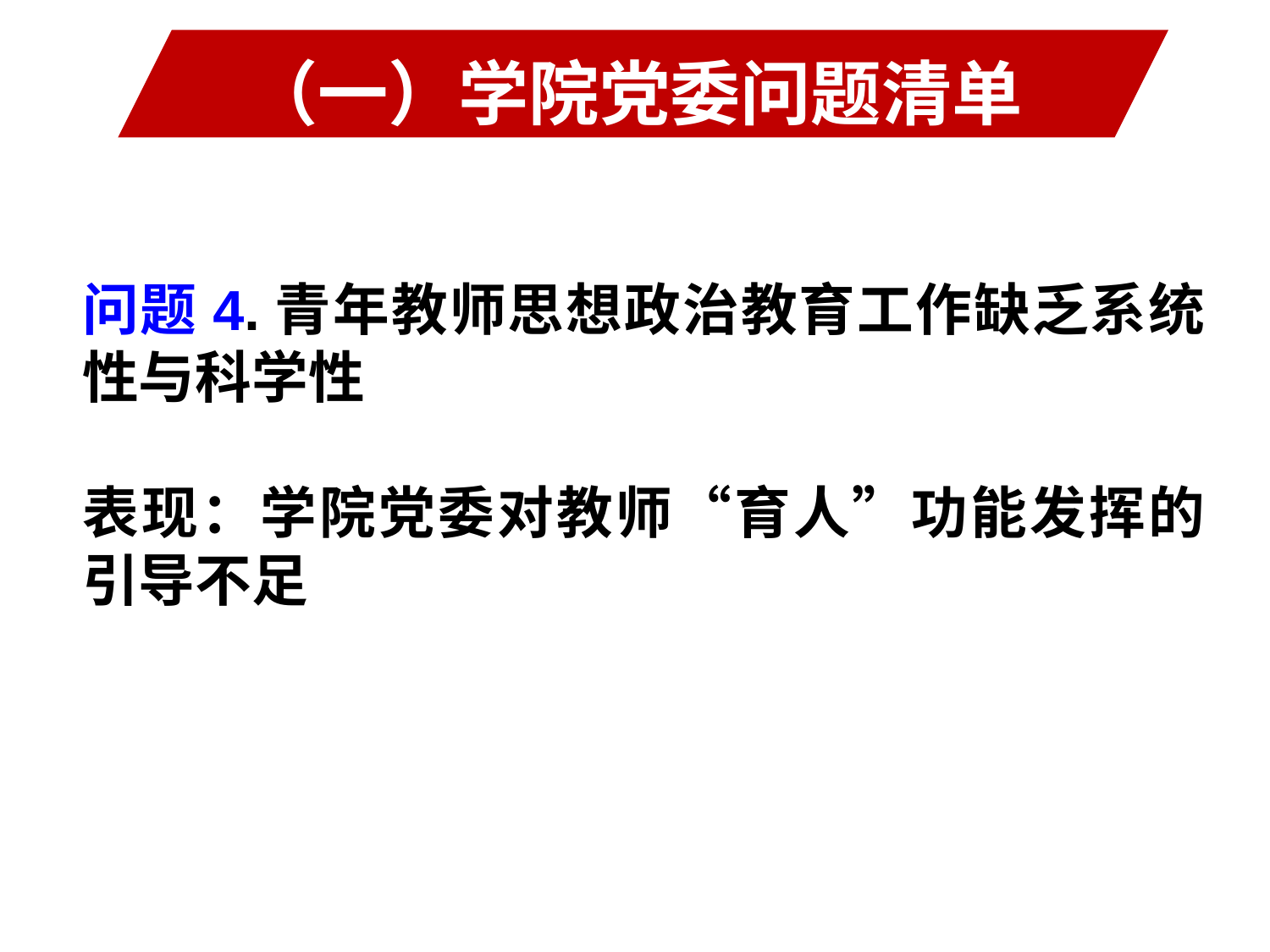

（一）学院党委问题清单
问题4.青年教师思想政治教育工作缺乏系统性与科学性

表现：学院党委对教师“育人”功能发挥的引导不足